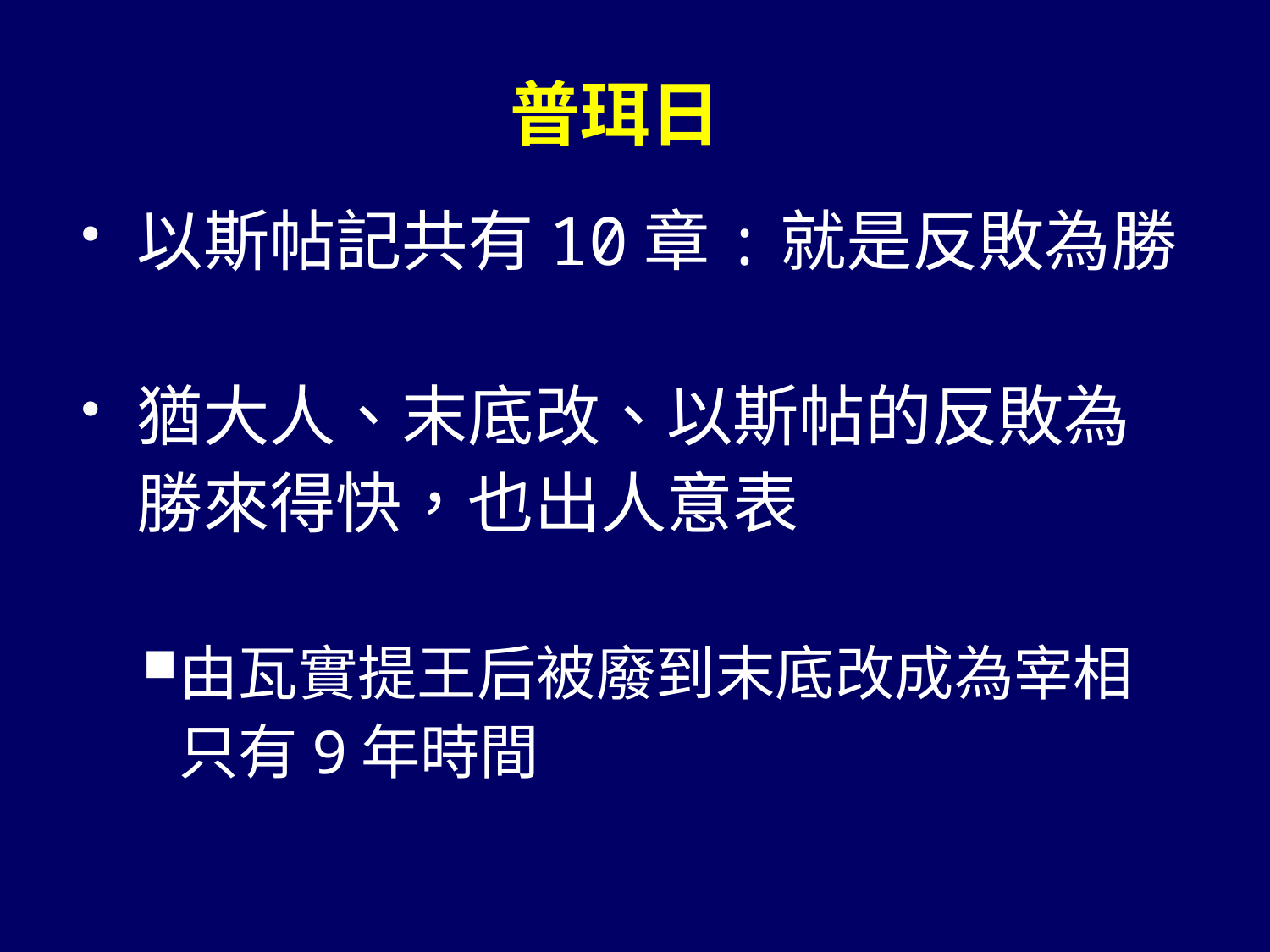

普珥日
以斯帖記共有10章:就是反敗為勝

猶大人、末底改、以斯帖的反敗為勝來得快，也出人意表

由瓦實提王后被廢到末底改成為宰相只有9年時間